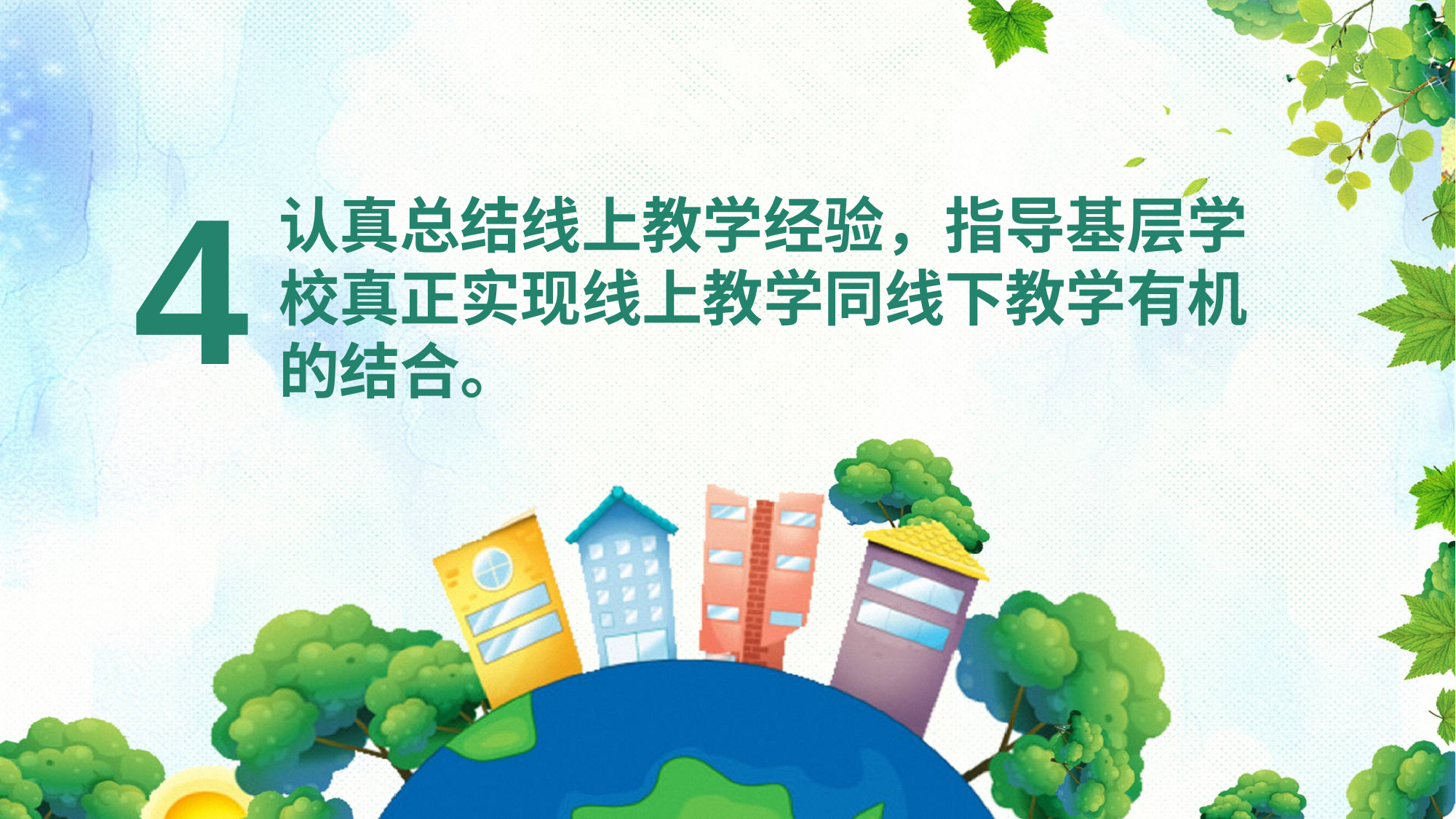

4
认真总结线上教学经验，指导基层学校真正实现线上教学同线下教学有机的结合。